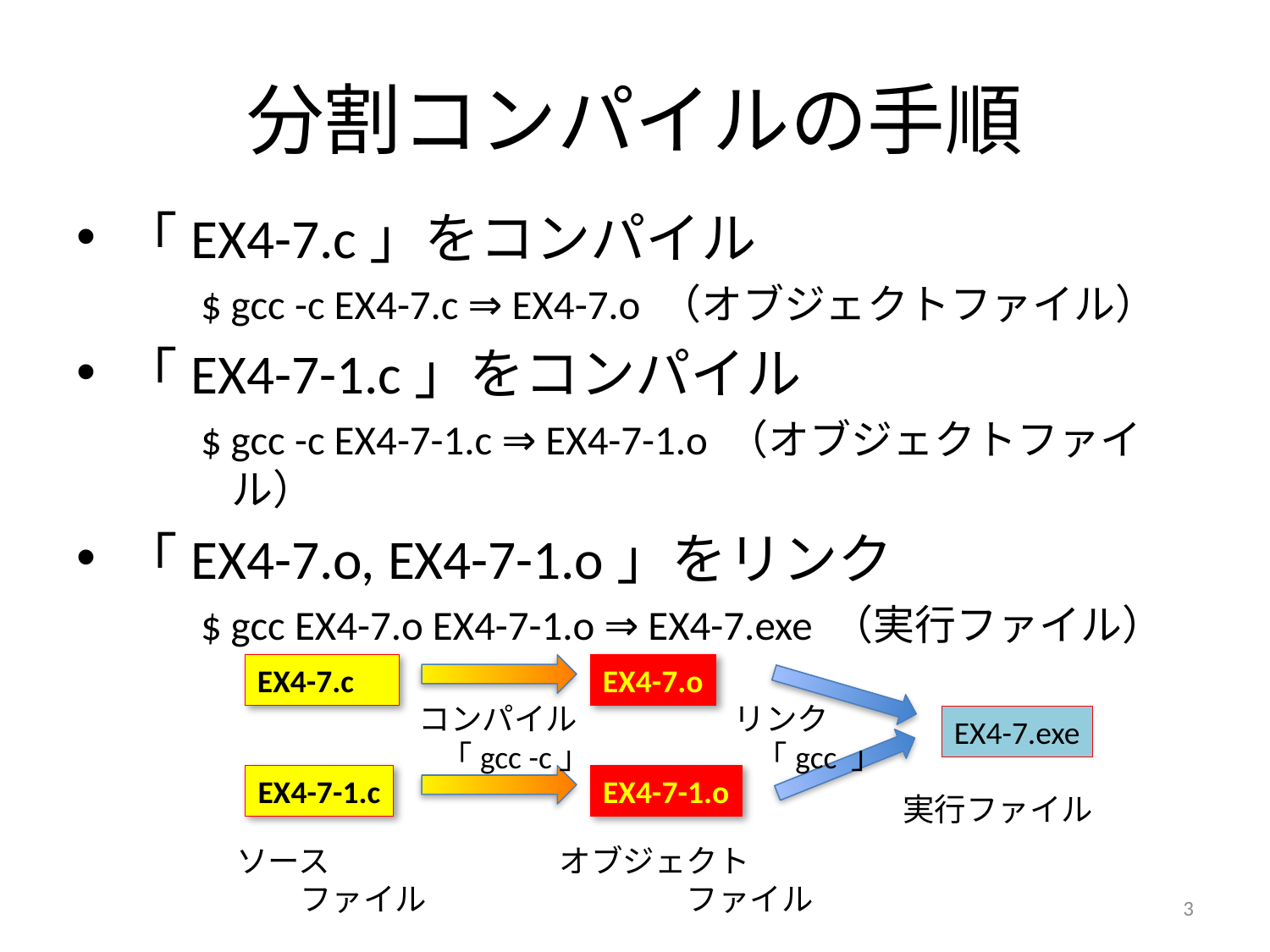

# 分割コンパイルの手順
「EX4-7.c」をコンパイル
$ gcc -c EX4-7.c ⇒ EX4-7.o （オブジェクトファイル）
「EX4-7-1.c」をコンパイル
$ gcc -c EX4-7-1.c ⇒ EX4-7-1.o （オブジェクトファイル）
「EX4-7.o, EX4-7-1.o」をリンク
$ gcc EX4-7.o EX4-7-1.o ⇒ EX4-7.exe （実行ファイル）
EX4-7.c

EX4-7.o

コンパイル
  「gcc -c」
リンク
  「gcc 」
EX4-7.exe

EX4-7-1.c

EX4-7-1.o
実行ファイル
ソース
　　ファイル
オブジェクト
　　　　ファイル
3